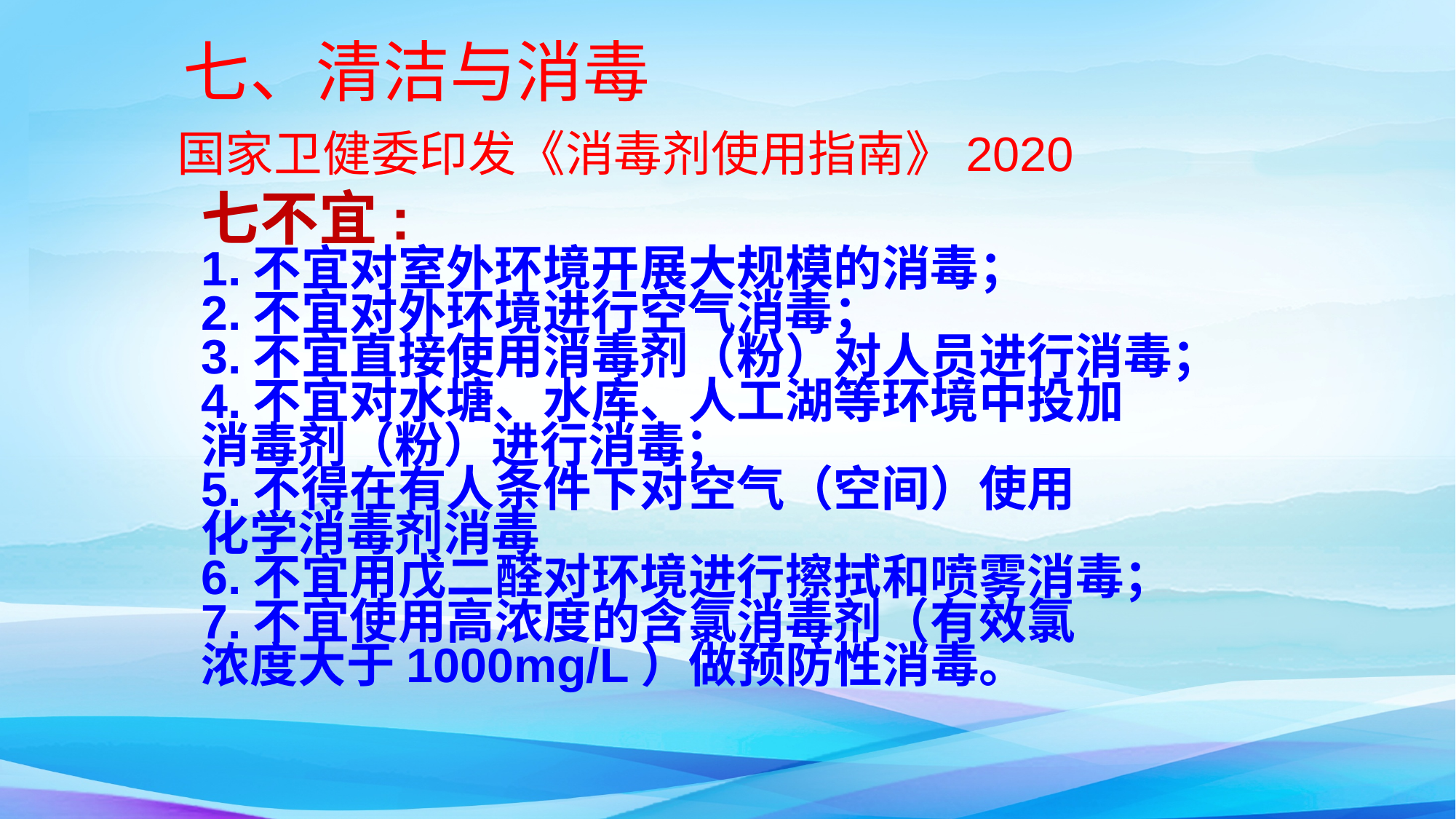

七、清洁与消毒
# 国家卫健委印发《消毒剂使用指南》2020
七不宜:
1.不宜对室外环境开展大规模的消毒；
2.不宜对外环境进行空气消毒；
3.不宜直接使用消毒剂（粉）对人员进行消毒；
4.不宜对水塘、水库、人工湖等环境中投加
消毒剂（粉）进行消毒；
5.不得在有人条件下对空气（空间）使用
化学消毒剂消毒
6.不宜用戊二醛对环境进行擦拭和喷雾消毒；
7.不宜使用高浓度的含氯消毒剂（有效氯
浓度大于1000mg/L）做预防性消毒。